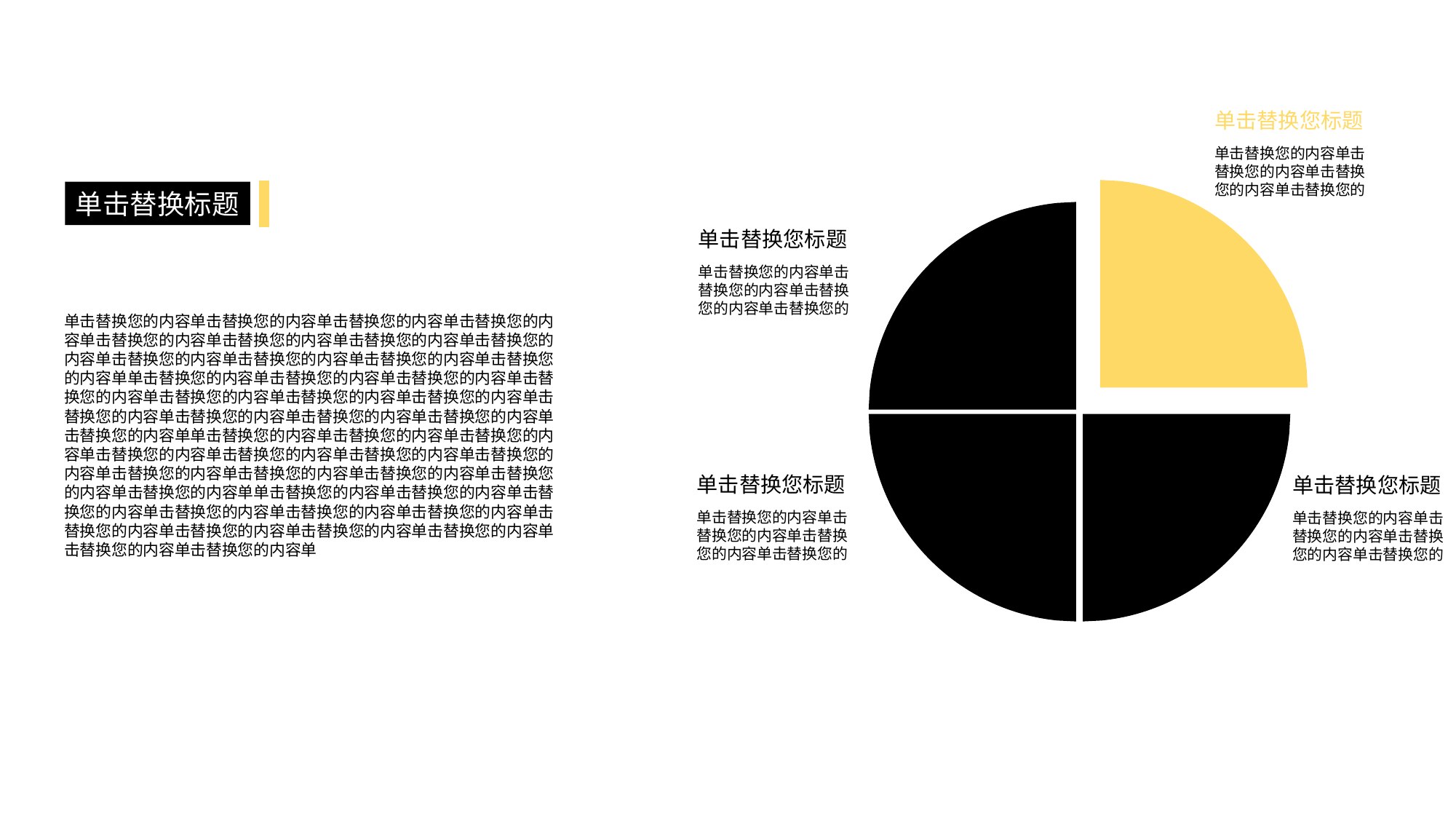

单击替换您标题
单击替换您的内容单击替换您的内容单击替换您的内容单击替换您的

单击替换标题

单击替换您标题
单击替换您的内容单击替换您的内容单击替换您的内容单击替换您的
单击替换您的内容单击替换您的内容单击替换您的内容单击替换您的内容单击替换您的内容单击替换您的内容单击替换您的内容单击替换您的内容单击替换您的内容单击替换您的内容单击替换您的内容单击替换您的内容单单击替换您的内容单击替换您的内容单击替换您的内容单击替换您的内容单击替换您的内容单击替换您的内容单击替换您的内容单击替换您的内容单击替换您的内容单击替换您的内容单击替换您的内容单击替换您的内容单单击替换您的内容单击替换您的内容单击替换您的内容单击替换您的内容单击替换您的内容单击替换您的内容单击替换您的内容单击替换您的内容单击替换您的内容单击替换您的内容单击替换您的内容单击替换您的内容单单击替换您的内容单击替换您的内容单击替换您的内容单击替换您的内容单击替换您的内容单击替换您的内容单击替换您的内容单击替换您的内容单击替换您的内容单击替换您的内容单击替换您的内容单击替换您的内容单

单击替换您标题
单击替换您的内容单击替换您的内容单击替换您的内容单击替换您的
单击替换您标题
单击替换您的内容单击替换您的内容单击替换您的内容单击替换您的